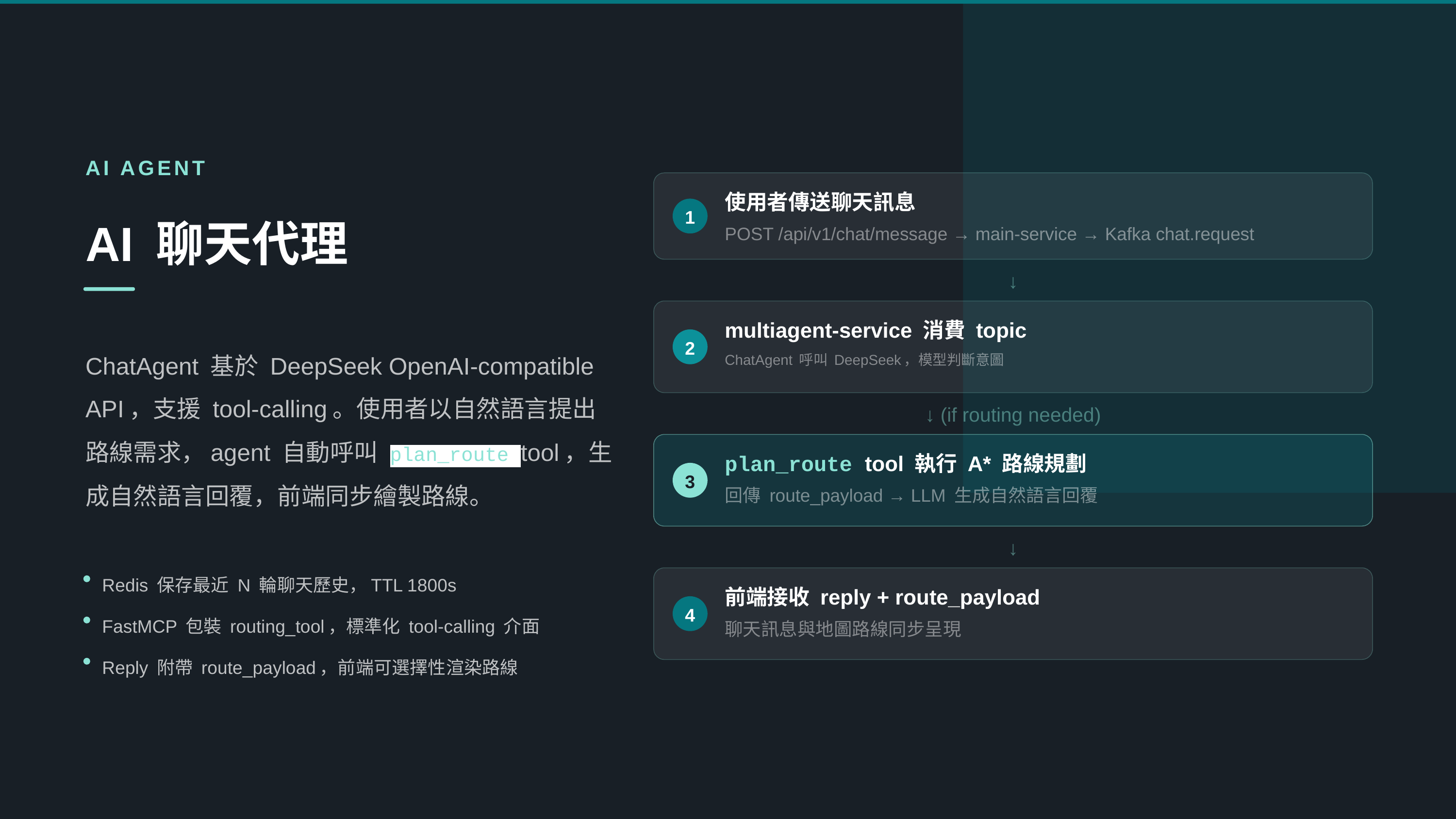

AI AGENT

使用者傳送聊天訊息
1

AI 聊天代理
POST /api/v1/chat/message → main-service → Kafka chat.request
↓

multiagent-service 消費 topic
2

ChatAgent 基於 DeepSeek OpenAI-compatible API，支援 tool-calling。使用者以自然語言提出路線需求，agent 自動呼叫 plan_route tool，生成自然語言回覆，前端同步繪製路線。
ChatAgent 呼叫 DeepSeek，模型判斷意圖
↓ (if routing needed)

plan_route tool 執行 A* 路線規劃
3

回傳 route_payload → LLM 生成自然語言回覆
↓
Redis 保存最近 N 輪聊天歷史，TTL 1800s

前端接收 reply + route_payload
4

FastMCP 包裝 routing_tool，標準化 tool-calling 介面

聊天訊息與地圖路線同步呈現
Reply 附帶 route_payload，前端可選擇性渲染路線